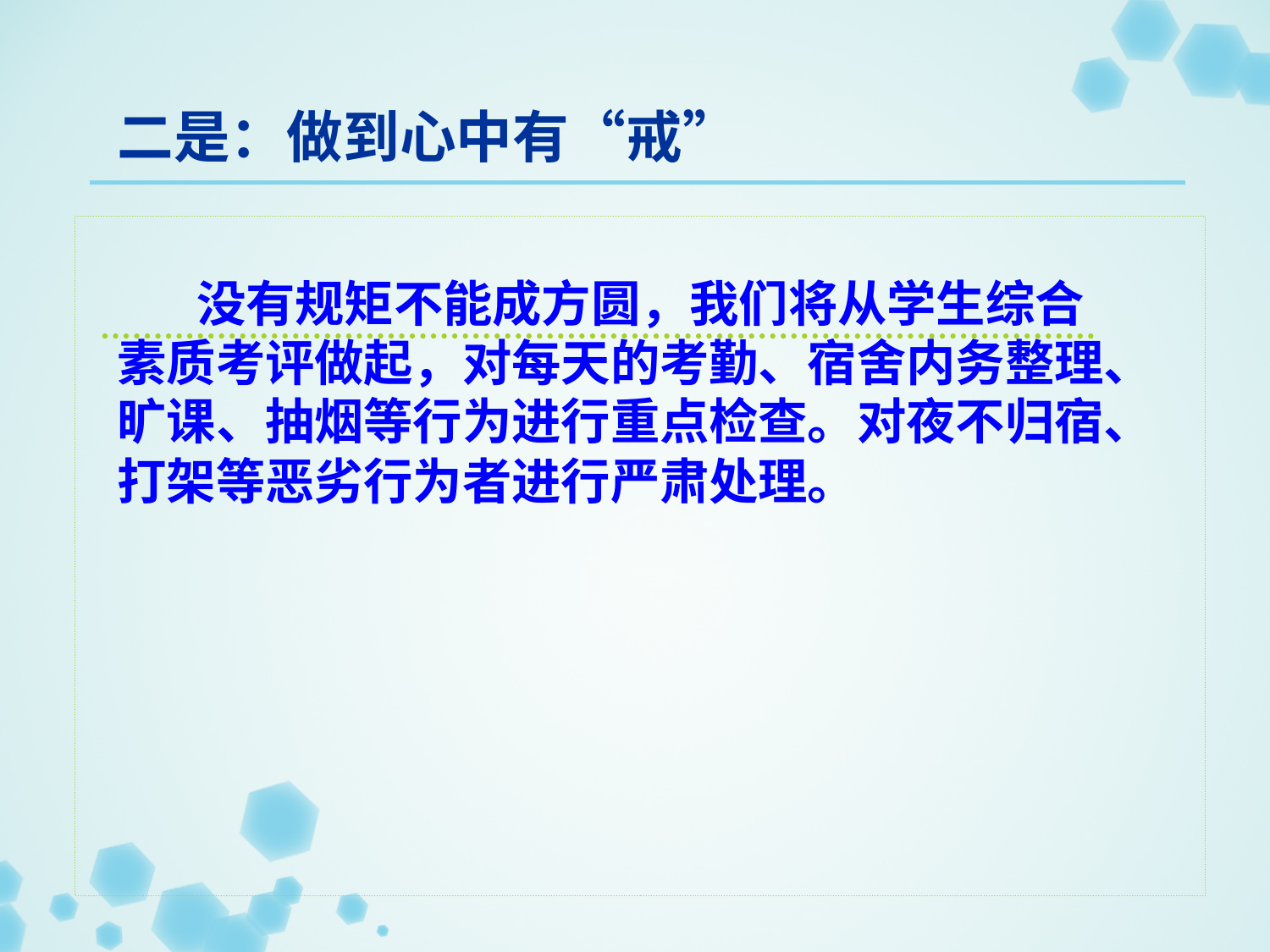

二是：做到心中有“戒”

      没有规矩不能成方圆，我们将从学生综合素质考评做起，对每天的考勤、宿舍内务整理、旷课、抽烟等行为进行重点检查。对夜不归宿、打架等恶劣行为者进行严肃处理。